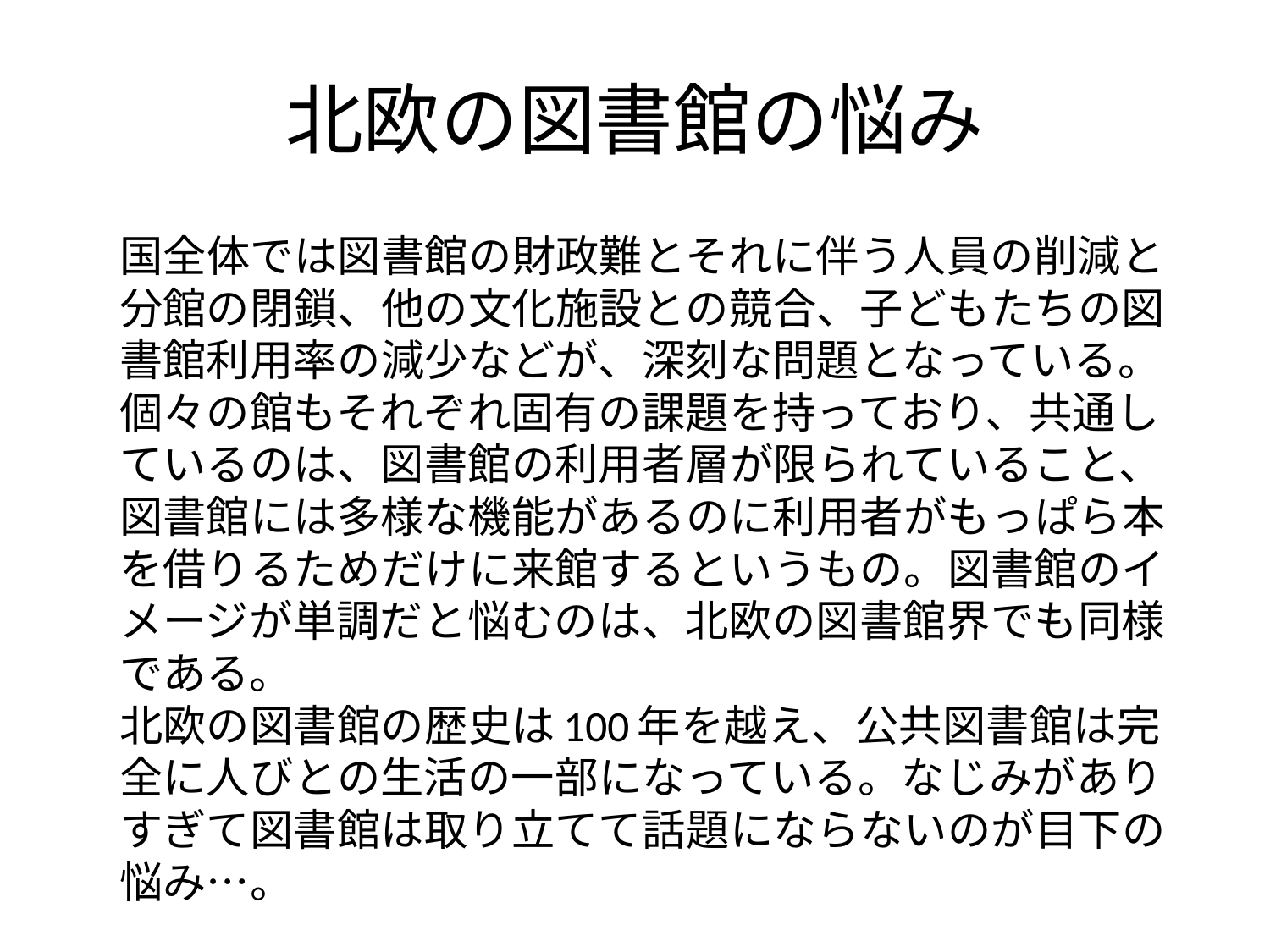

# 北欧の図書館の悩み
　国全体では図書館の財政難とそれに伴う人員の削減と分館の閉鎖、他の文化施設との競合、子どもたちの図書館利用率の減少などが、深刻な問題となっている。個々の館もそれぞれ固有の課題を持っており、共通しているのは、図書館の利用者層が限られていること、図書館には多様な機能があるのに利用者がもっぱら本を借りるためだけに来館するというもの。図書館のイメージが単調だと悩むのは、北欧の図書館界でも同様である。
北欧の図書館の歴史は100年を越え、公共図書館は完全に人びとの生活の一部になっている。なじみがありすぎて図書館は取り立てて話題にならないのが目下の悩み…。